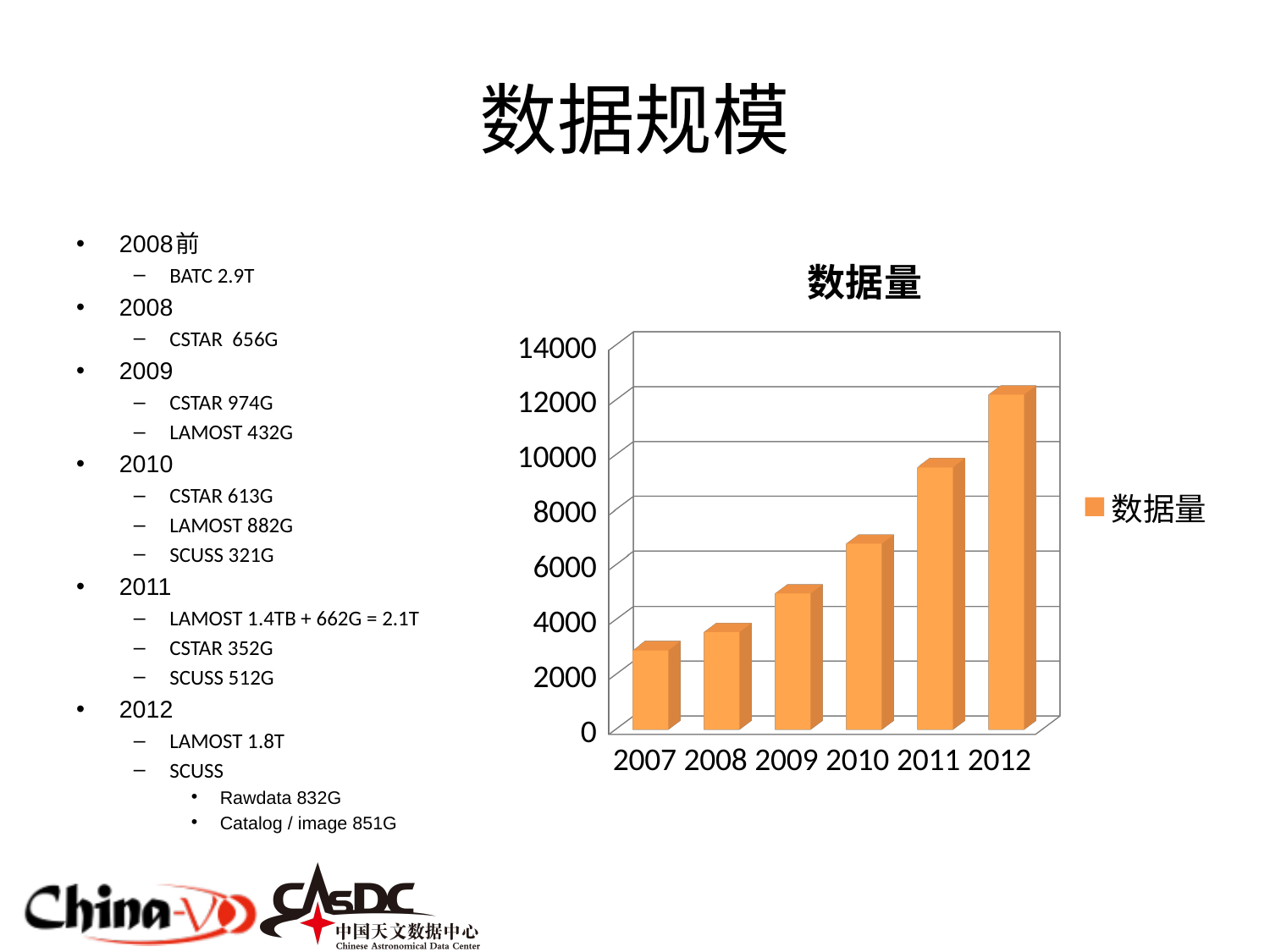

# 数据规模
2008前
BATC 2.9T
2008
CSTAR  656G
2009
CSTAR 974G
LAMOST 432G
2010
CSTAR 613G
LAMOST 882G
SCUSS 321G
2011
LAMOST 1.4TB + 662G = 2.1T
CSTAR 352G
SCUSS 512G
2012
LAMOST 1.8T
SCUSS
Rawdata 832G
Catalog / image 851G

[unsupported chart]